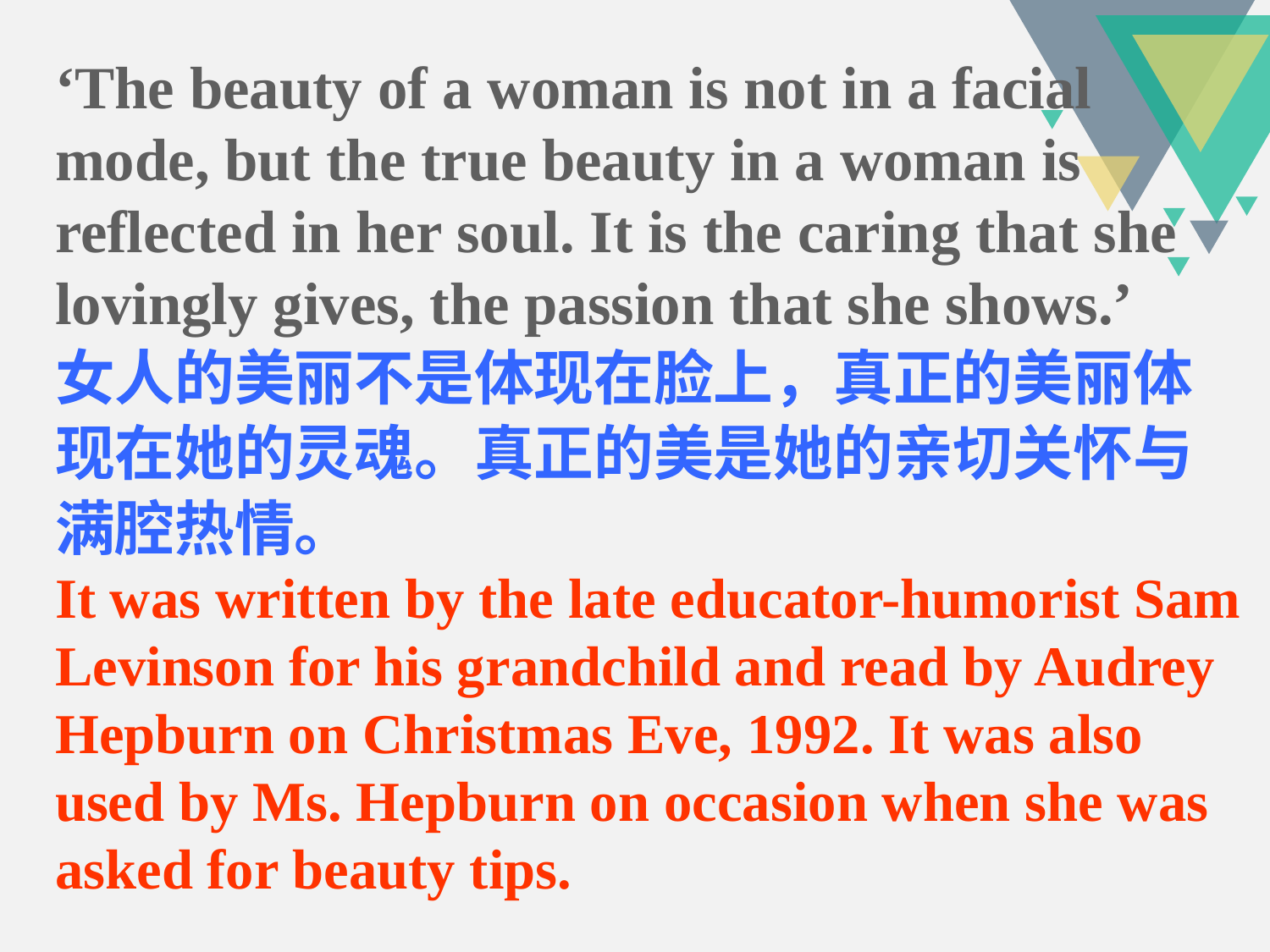

‘The beauty of a woman is not in a facial mode, but the true beauty in a woman is reflected in her soul. It is the caring that she lovingly gives, the passion that she shows.’
女人的美丽不是体现在脸上，真正的美丽体现在她的灵魂。真正的美是她的亲切关怀与满腔热情。
It was written by the late educator-humorist Sam Levinson for his grandchild and read by Audrey Hepburn on Christmas Eve, 1992. It was also used by Ms. Hepburn on occasion when she was asked for beauty tips.